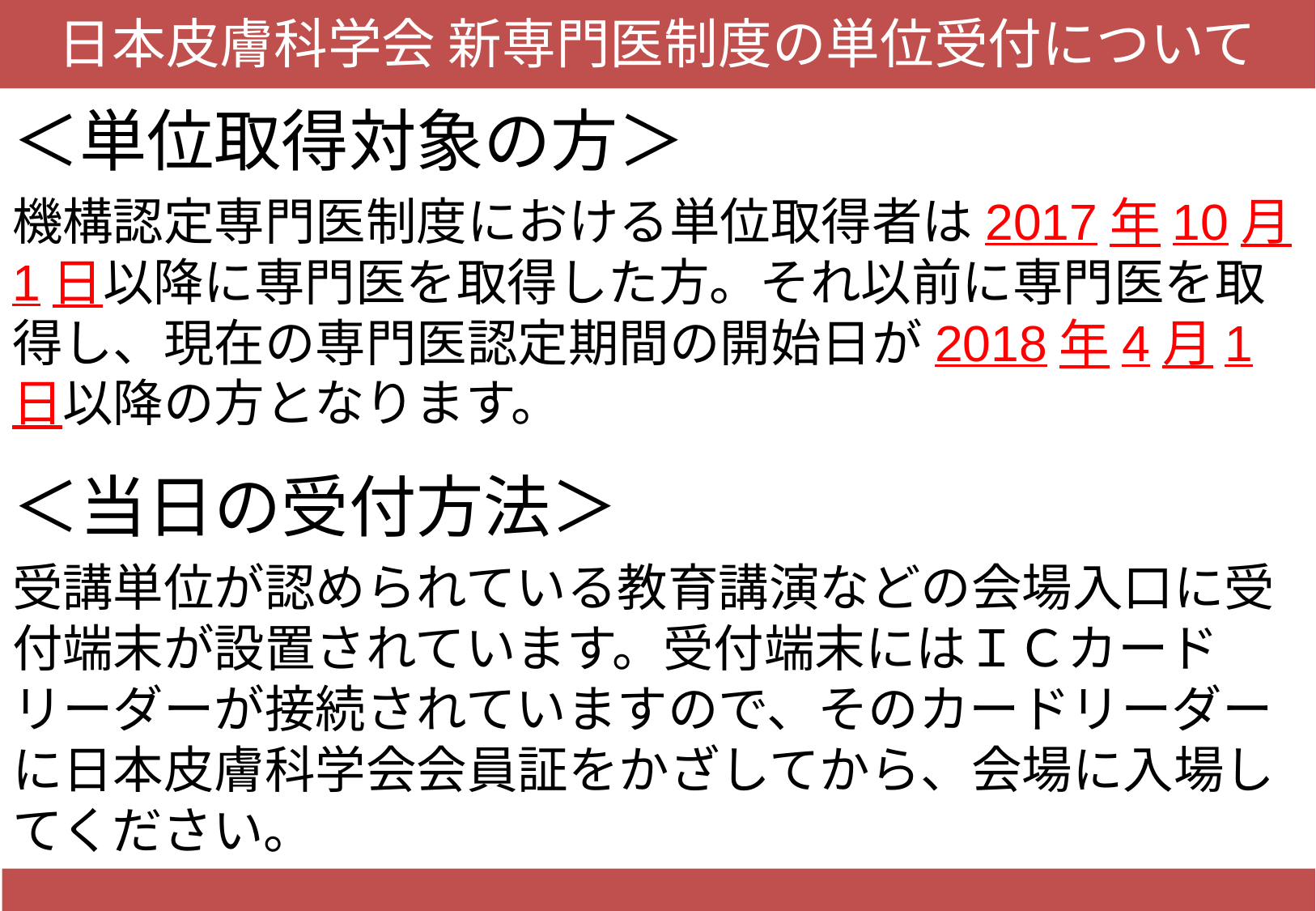

# 日本皮膚科学会 新専門医制度の単位受付について
＜単位取得対象の方＞
機構認定専門医制度における単位取得者は2017年10月1日以降に専門医を取得した方。それ以前に専門医を取得し、現在の専門医認定期間の開始日が2018年4月1日以降の方となります。

＜当日の受付方法＞
受講単位が認められている教育講演などの会場入口に受付端末が設置されています。受付端末にはＩＣカードリーダーが接続されていますので、そのカードリーダーに日本皮膚科学会会員証をかざしてから、会場に入場してください。